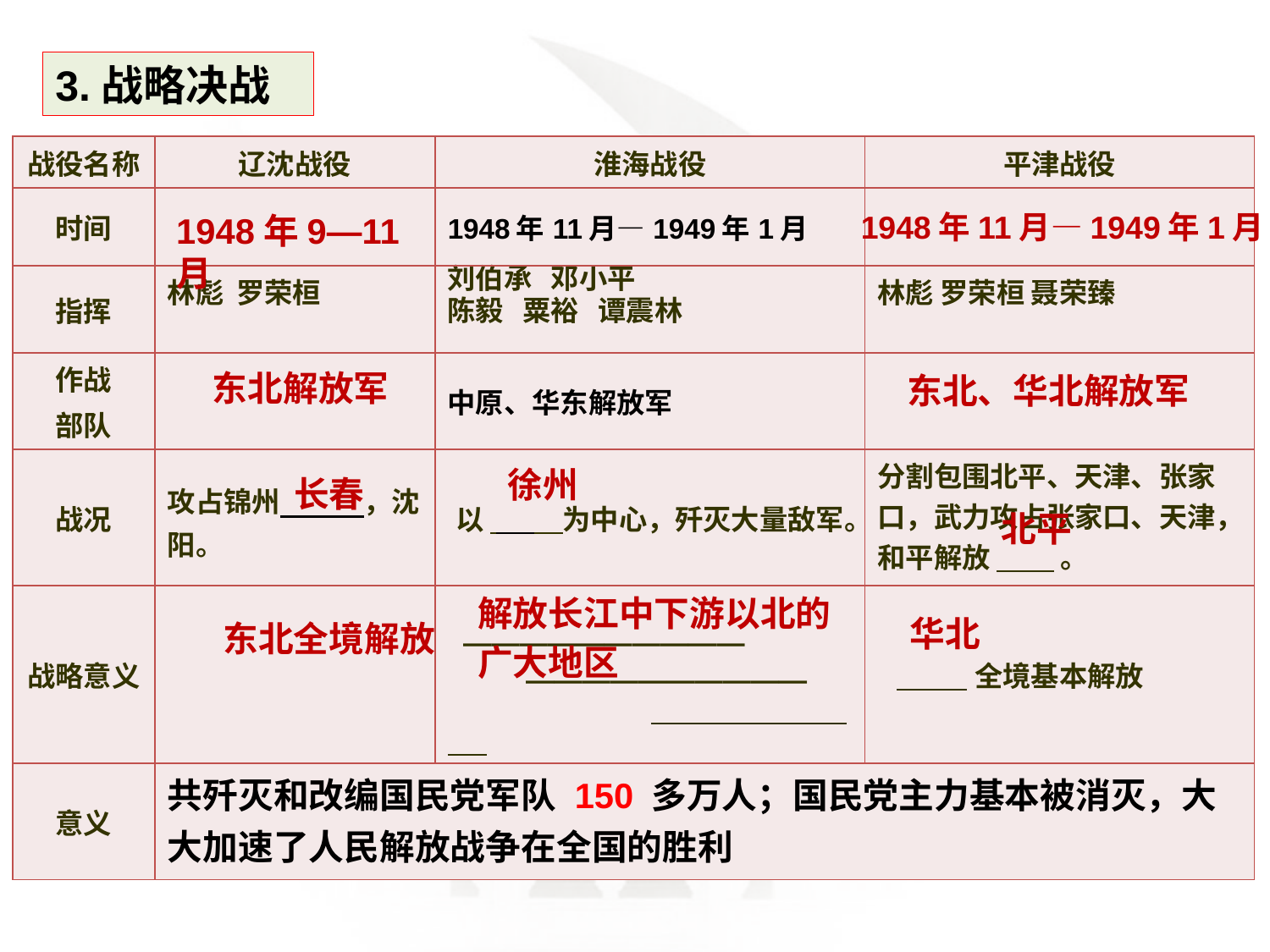

3.战略决战
| 战役名称 | 辽沈战役 | 淮海战役 | 平津战役 |
| --- | --- | --- | --- |
| 时间 |  | 1948年11月—1949年1月 |  |
| 指挥 | 林彪 罗荣桓 | 刘伯承 邓小平 陈毅 粟裕 谭震林 | 林彪 罗荣桓 聂荣臻 |
| 作战 部队 |  | 中原、华东解放军 |  |
| 战况 | 攻占锦州　 ，沈阳。 | 以 　为中心，歼灭大量敌军。 | 分割包围北平、天津、张家口，武力攻占张家口、天津，和平解放 。 |
| 战略意义 |  | —————————— —————————— | 全境基本解放 |
| 意义 | 共歼灭和改编国民党军队 150 多万人；国民党主力基本被消灭，大大加速了人民解放战争在全国的胜利 |  |  |
1948年11月—1949年1月
1948年9—11月

东北解放军
东北、华北解放军

徐州
长春
北平
解放长江中下游以北的
广大地区
华北
东北全境解放